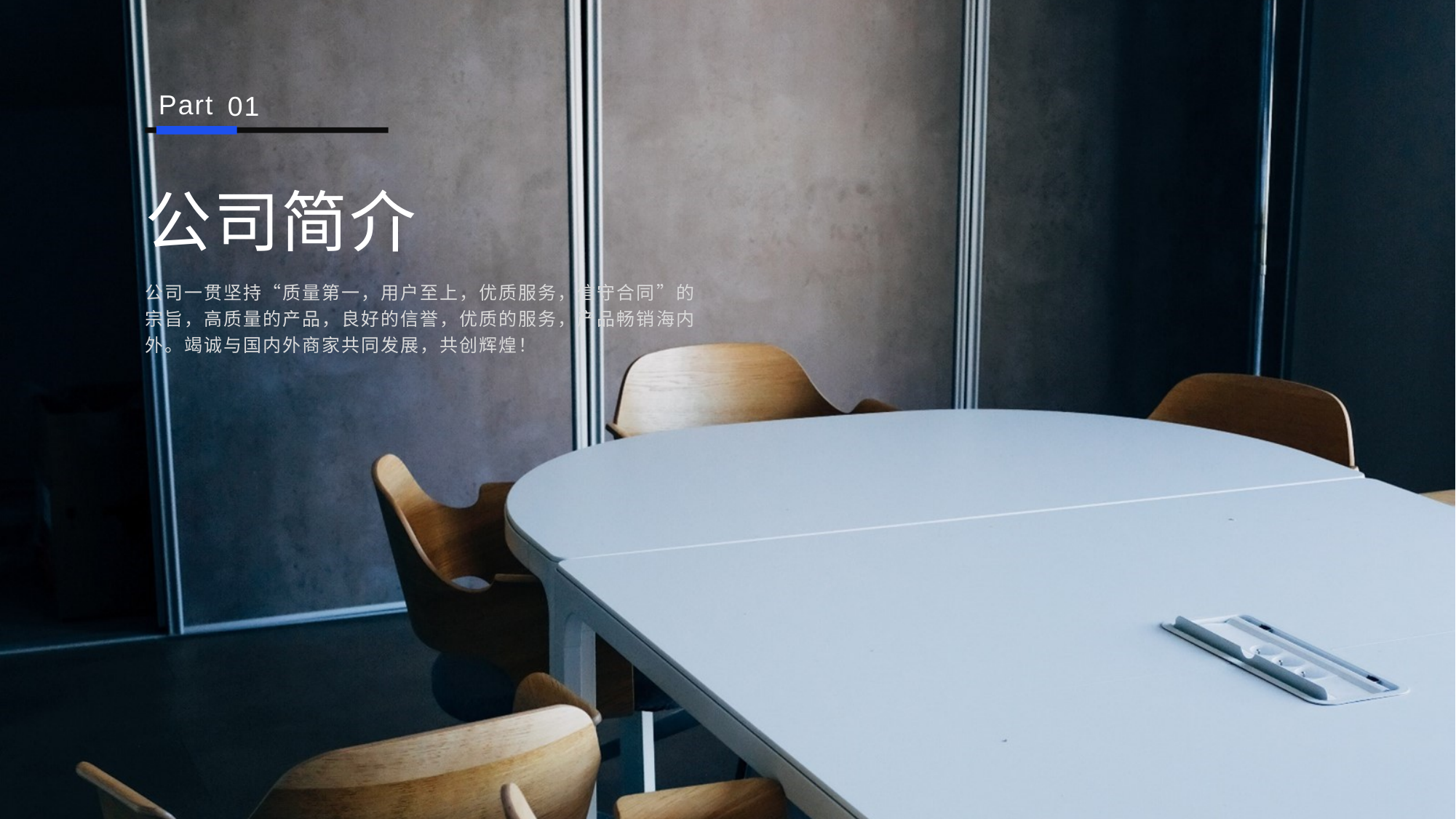

Part
01
公司简介
公司一贯坚持“质量第一，用户至上，优质服务，信守合同”的宗旨，高质量的产品，良好的信誉，优质的服务，产品畅销海内外。竭诚与国内外商家共同发展，共创辉煌！